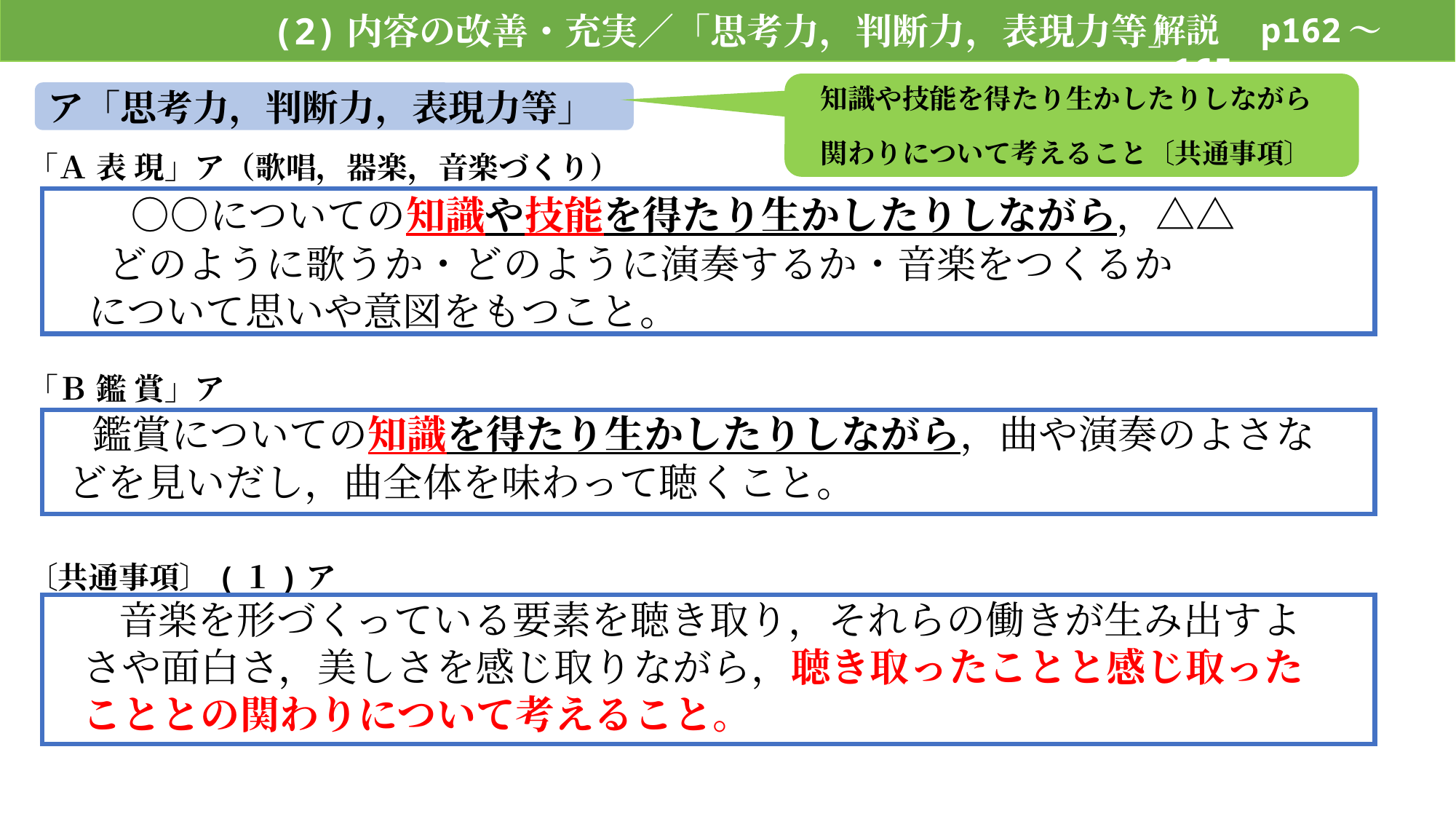

(2)内容の改善・充実／「思考力，判断力，表現力等」
解説　p162～p165
  知識や技能を得たり生かしたりしながら

  関わりについて考えること〔共通事項〕
ア「思考力，判断力，表現力等」

「Ａ 表 現」ア（歌唱，器楽，音楽づくり）
   　 ○○についての知識や技能を得たり生かしたりしながら，△△
       どのように歌うか・どのように演奏するか・音楽をつくるか
     について思いや意図をもつこと。

「Ｂ 鑑 賞」ア
     鑑賞についての知識を得たり生かしたりしながら，曲や演奏のよさな
   どを見いだし，曲全体を味わって聴くこと。

〔共通事項〕(１)ア
　音楽を形づくっている要素を聴き取り，それらの働きが生み出すよさや面白さ，美しさを感じ取りながら，聴き取ったことと感じ取ったこととの関わりについて考えること。